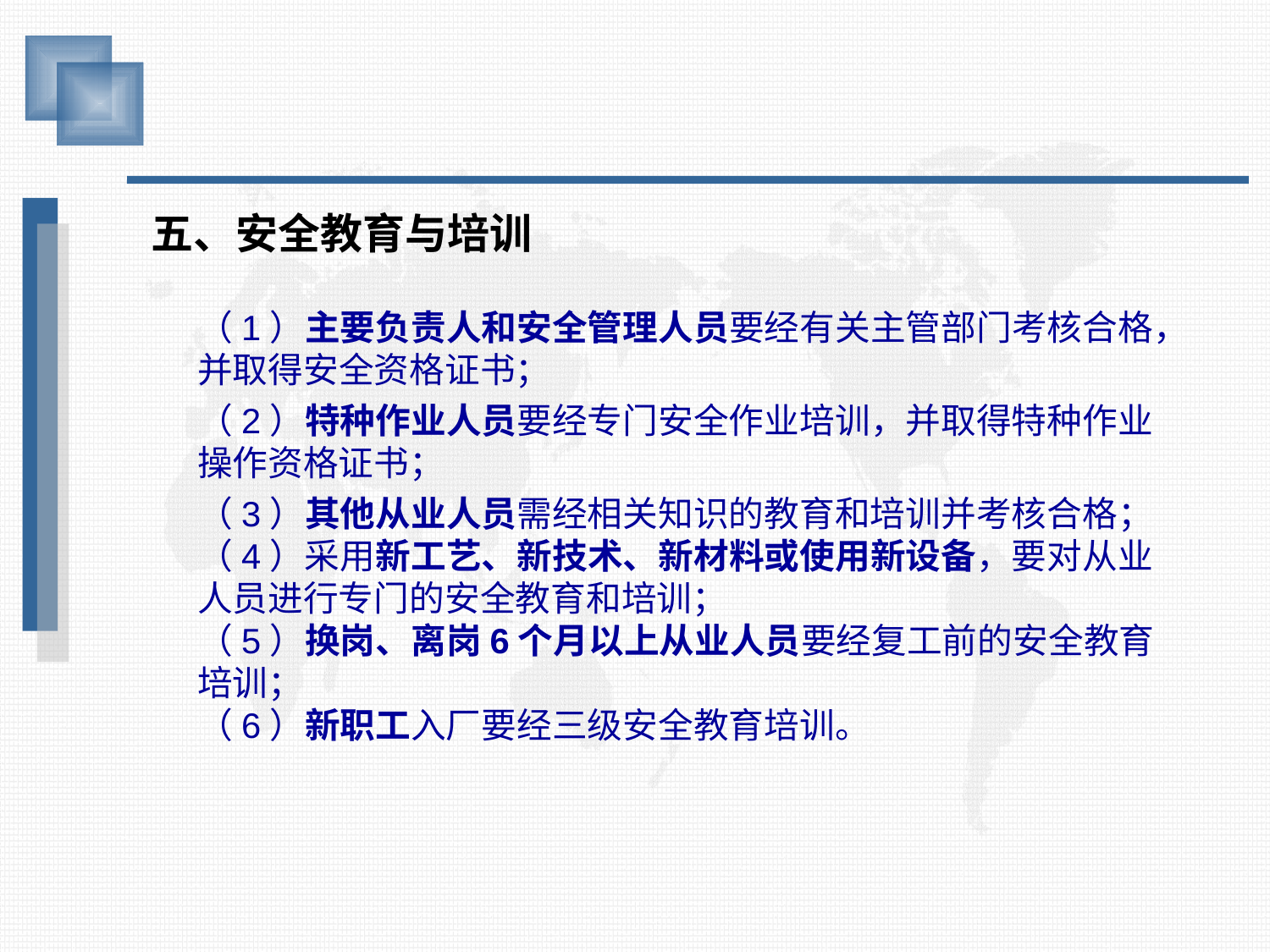

五、安全教育与培训
（1）主要负责人和安全管理人员要经有关主管部门考核合格，并取得安全资格证书；
（2）特种作业人员要经专门安全作业培训，并取得特种作业操作资格证书；
（3）其他从业人员需经相关知识的教育和培训并考核合格；
（4）采用新工艺、新技术、新材料或使用新设备，要对从业人员进行专门的安全教育和培训；
（5）换岗、离岗6个月以上从业人员要经复工前的安全教育培训；
（6）新职工入厂要经三级安全教育培训。